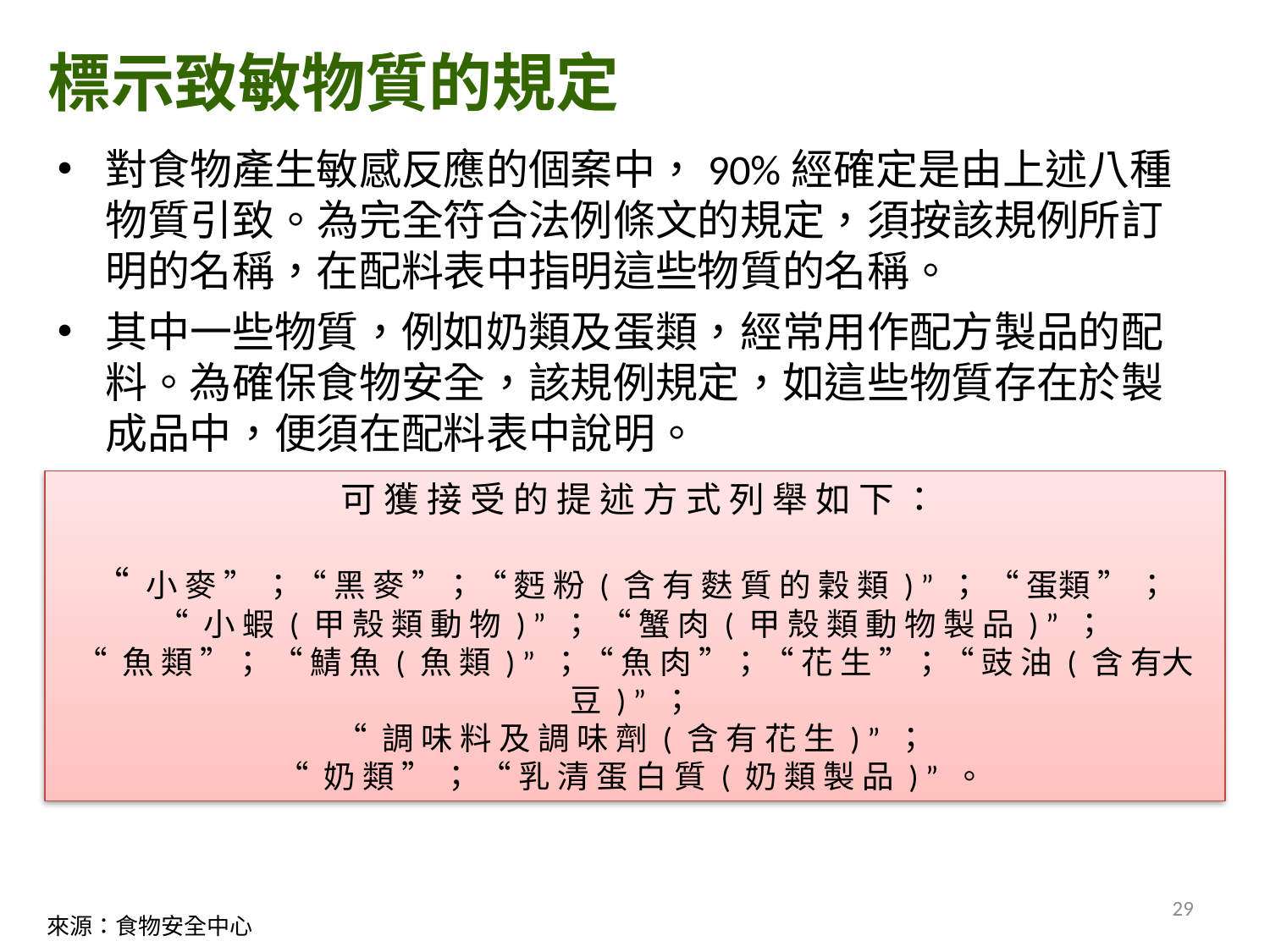

標示致敏物質的規定
對食物產生敏感反應的個案中，90%經確定是由上述八種物質引致。為完全符合法例條文的規定，須按該規例所訂明的名稱，在配料表中指明這些物質的名稱。
其中一些物質，例如奶類及蛋類，經常用作配方製品的配料。為確保食物安全，該規例規定，如這些物質存在於製成品中，便須在配料表中說明。
 可 獲 接 受 的 提 述 方 式 列 舉 如 下 ：

“ 小 麥 ” ；“ 黑 麥 ”；“ 麫 粉 ( 含 有 麩 質 的 穀 類 ) ” ； “ 蛋類 ” ；
“ 小 蝦 ( 甲 殼 類 動 物 ) ” ； “ 蟹 肉 ( 甲 殼 類 動 物 製 品 ) ” ；
“ 魚 類 ”； “ 鯖 魚 ( 魚 類 ) ” ；“ 魚 肉 ”；“ 花 生 ”；“ 豉 油 ( 含 有大 豆 ) ” ；
“ 調 味 料 及 調 味 劑 ( 含 有 花 生 ) ” ；
“ 奶 類 ” ； “ 乳 清 蛋 白 質 ( 奶 類 製 品 ) ” 。
29
來源：食物安全中心